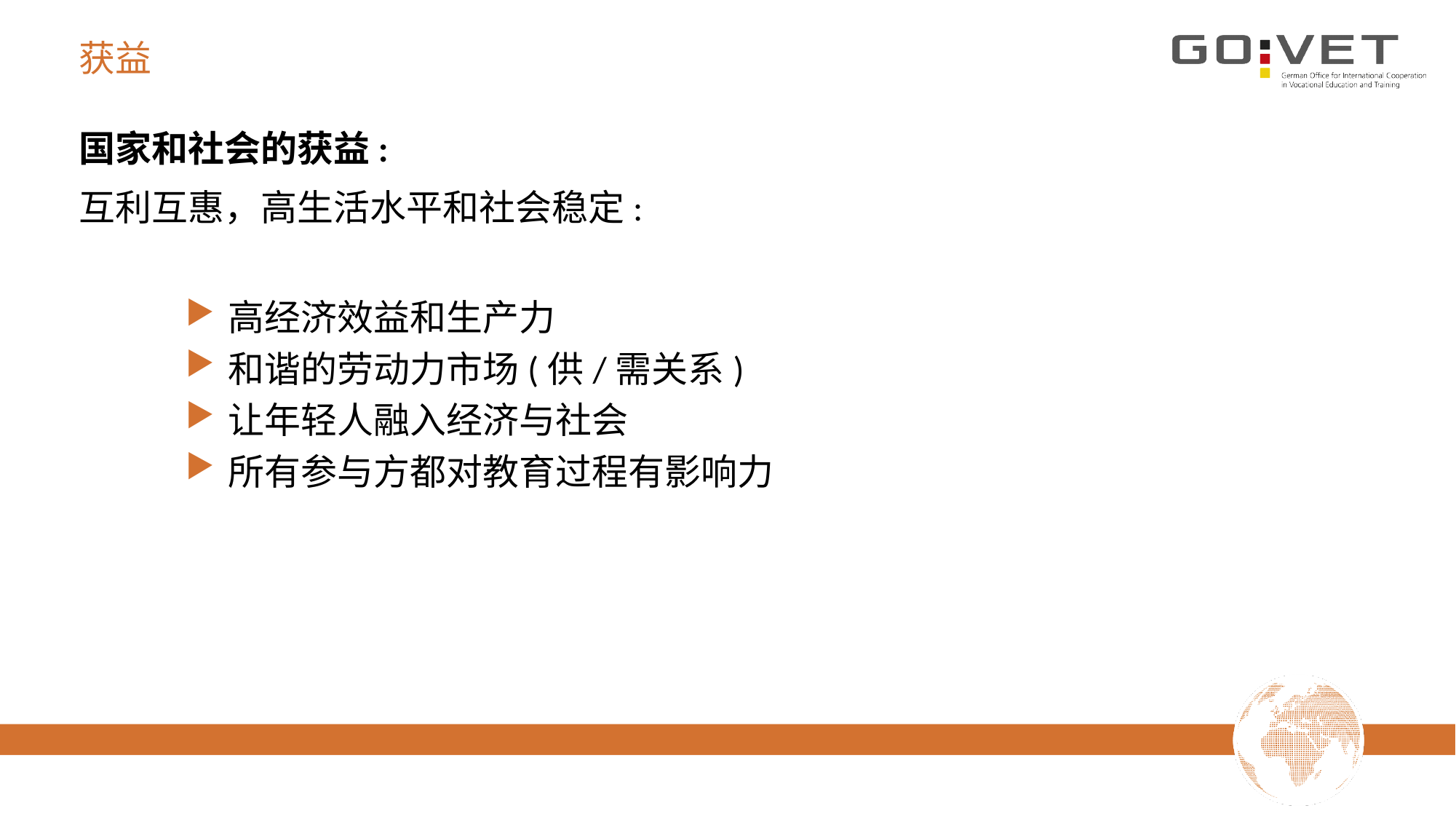

# 获益
国家和社会的获益:
互利互惠，高生活水平和社会稳定:

高经济效益和生产力
和谐的劳动力市场(供/需关系)
让年轻人融入经济与社会
所有参与方都对教育过程有影响力